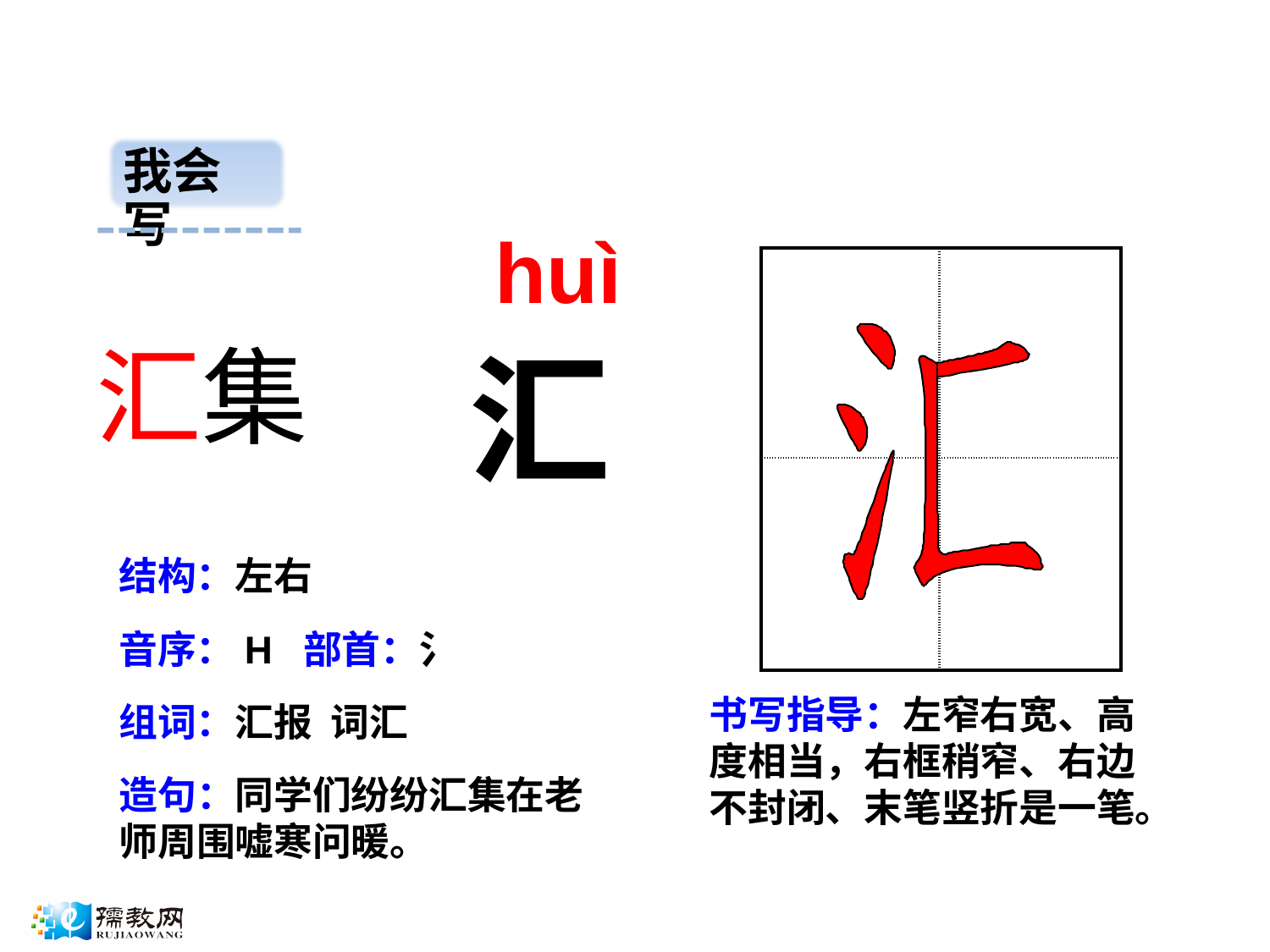

我会写

huì
|  |  |
| --- | --- |
|  |  |

汇集
汇

结构：左右
音序：H  部首：氵
书写指导：左窄右宽、高度相当，右框稍窄、右边不封闭、末笔竖折是一笔。
组词：汇报  词汇
造句：同学们纷纷汇集在老师周围嘘寒问暖。